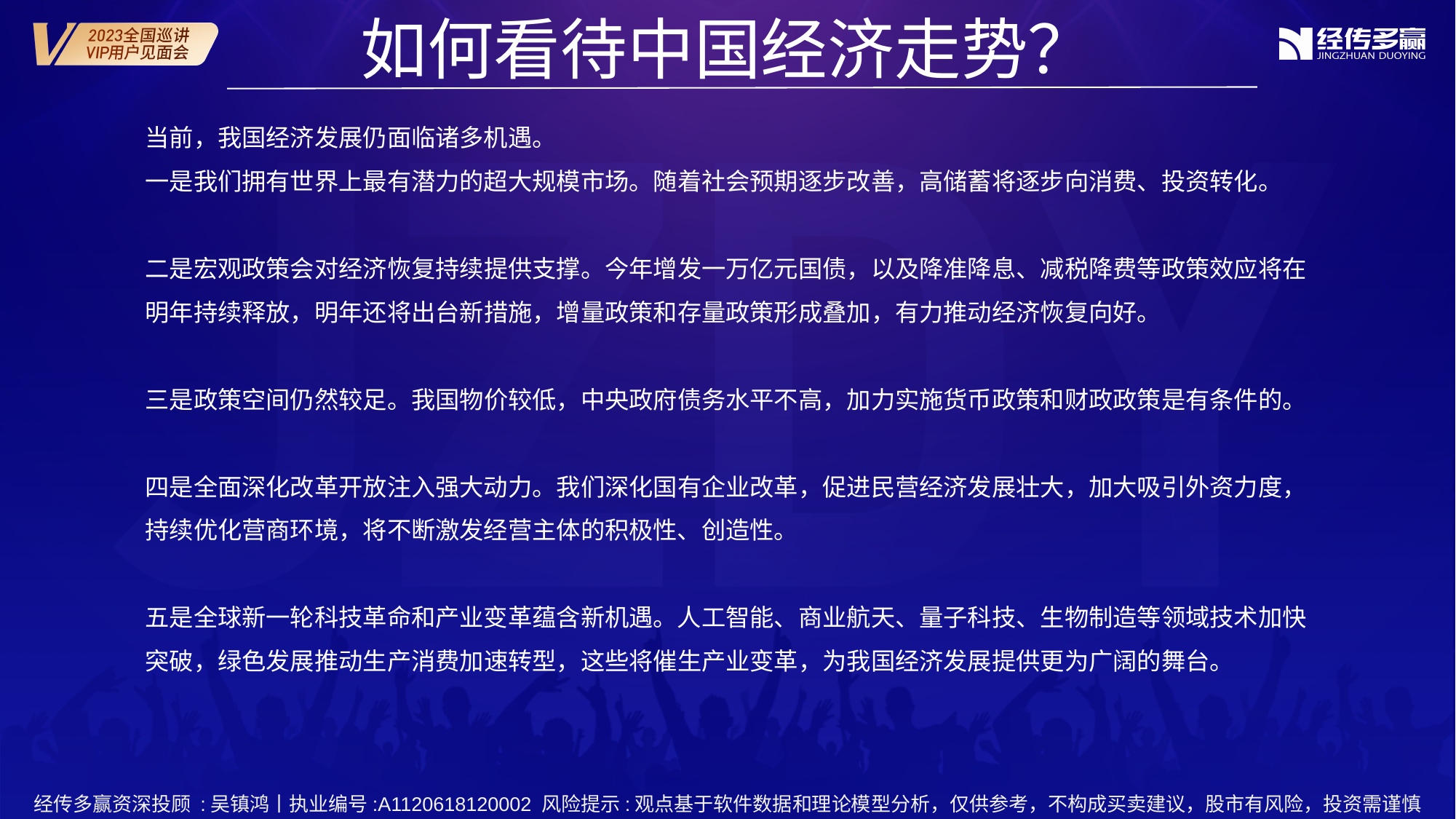

如何看待中国经济走势？
当前，我国经济发展仍面临诸多机遇。
一是我们拥有世界上最有潜力的超大规模市场。随着社会预期逐步改善，高储蓄将逐步向消费、投资转化。

二是宏观政策会对经济恢复持续提供支撑。今年增发一万亿元国债，以及降准降息、减税降费等政策效应将在明年持续释放，明年还将出台新措施，增量政策和存量政策形成叠加，有力推动经济恢复向好。

三是政策空间仍然较足。我国物价较低，中央政府债务水平不高，加力实施货币政策和财政政策是有条件的。

四是全面深化改革开放注入强大动力。我们深化国有企业改革，促进民营经济发展壮大，加大吸引外资力度，持续优化营商环境，将不断激发经营主体的积极性、创造性。

五是全球新一轮科技革命和产业变革蕴含新机遇。人工智能、商业航天、量子科技、生物制造等领域技术加快突破，绿色发展推动生产消费加速转型，这些将催生产业变革，为我国经济发展提供更为广阔的舞台。